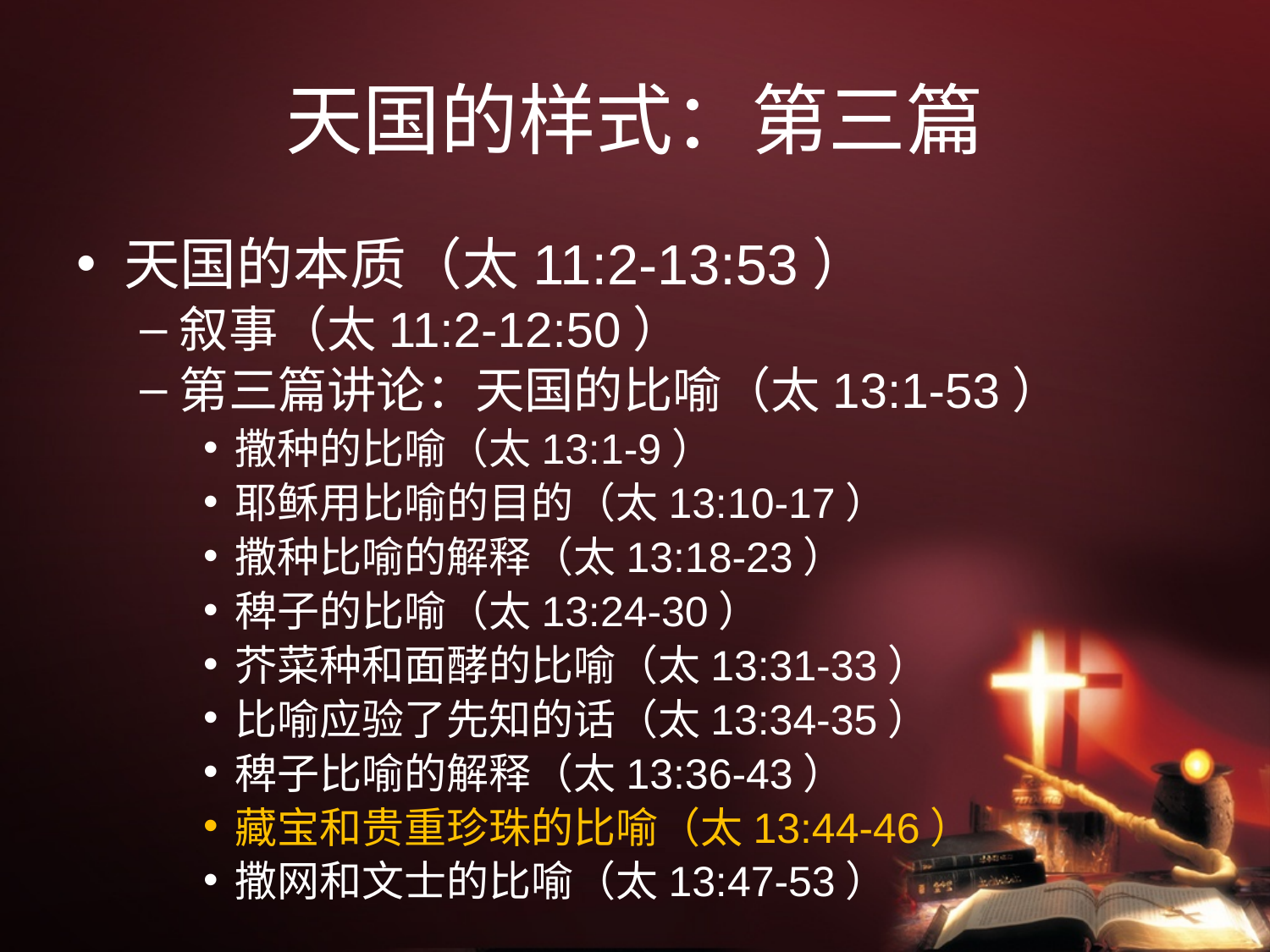

# 天国的样式：第三篇
天国的本质（太11:2-13:53）
叙事（太11:2-12:50）
第三篇讲论：天国的比喻（太13:1-53）
撒种的比喻（太13:1-9）
耶稣用比喻的目的（太13:10-17）
撒种比喻的解释（太13:18-23）
稗子的比喻（太13:24-30）
芥菜种和面酵的比喻（太13:31-33）
比喻应验了先知的话（太13:34-35）
稗子比喻的解释（太13:36-43）
藏宝和贵重珍珠的比喻（太13:44-46）
撒网和文士的比喻（太13:47-53）